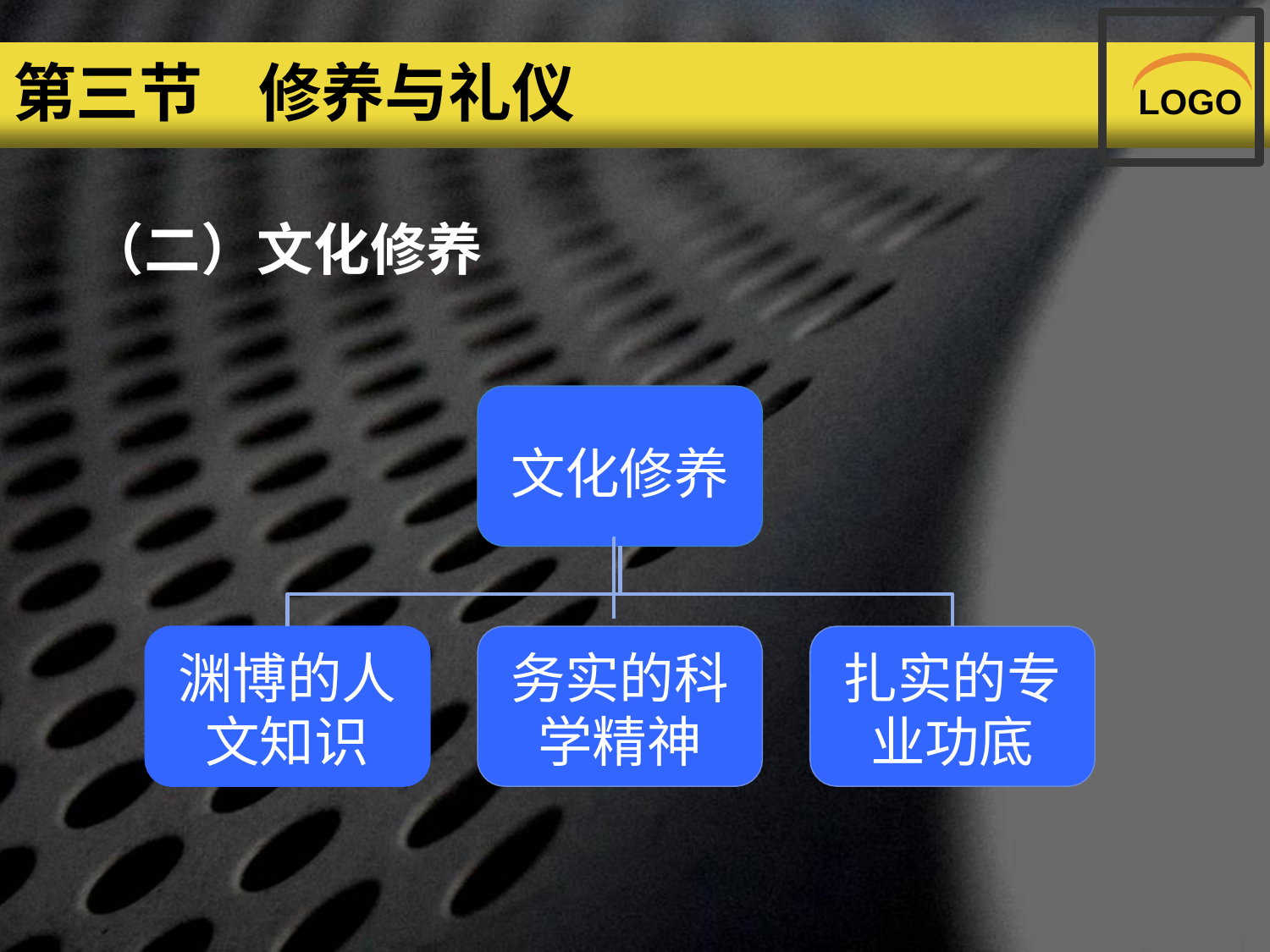

# 第三节	修养与礼仪

LOGO

（二）文化修养

文化修养

渊博的人 文知识
务实的科 学精神
扎实的专 业功底